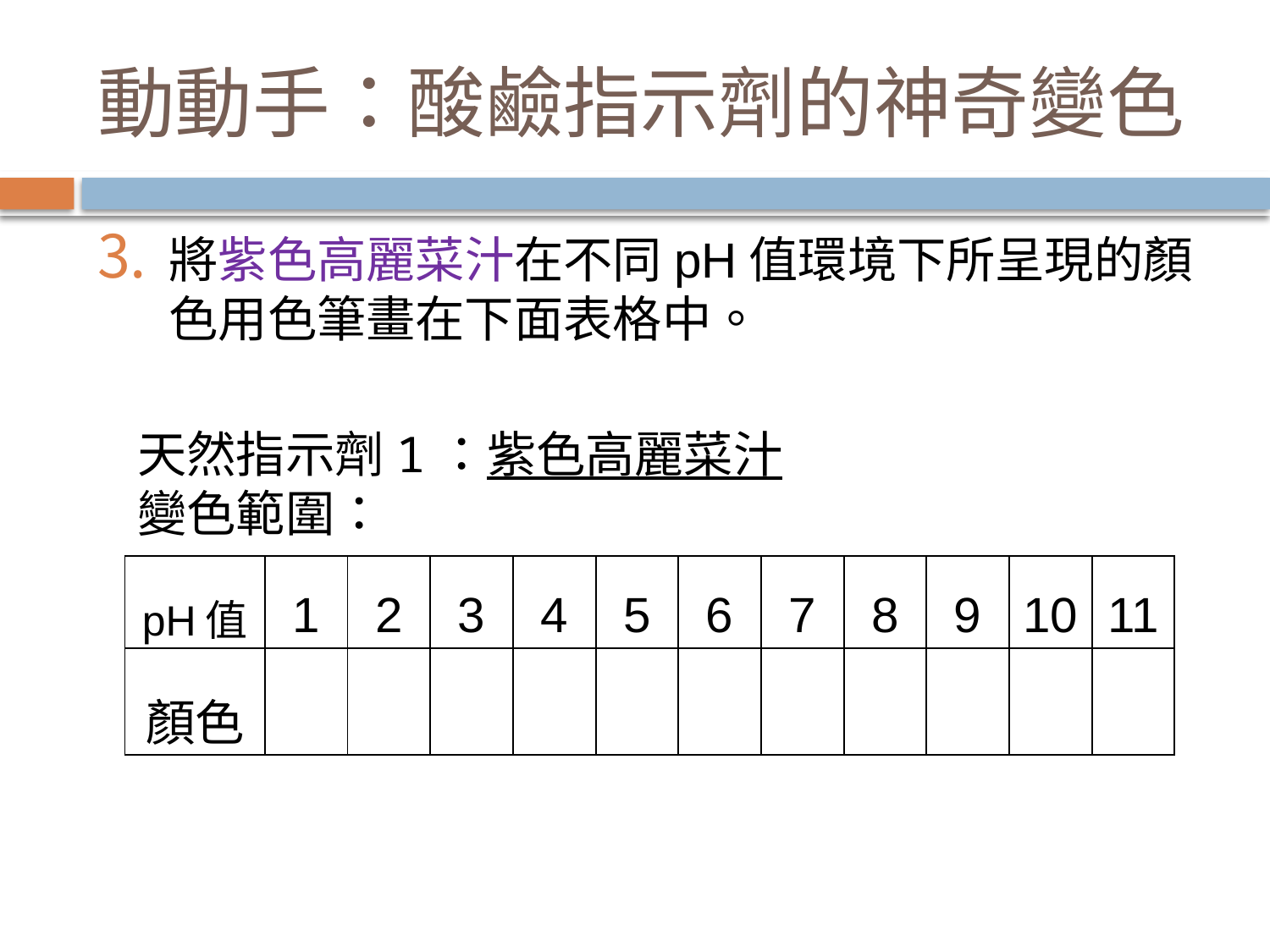

# 動動手：酸鹼指示劑的神奇變色
將紫色高麗菜汁在不同pH值環境下所呈現的顏色用色筆畫在下面表格中。

天然指示劑1：紫色高麗菜汁
變色範圍：
| pH值 | 1 | 2 | 3 | 4 | 5 | 6 | 7 | 8 | 9 | 10 | 11 |
| --- | --- | --- | --- | --- | --- | --- | --- | --- | --- | --- | --- |
| 顏色 |  |  |  |  |  |  |  |  |  |  |  |